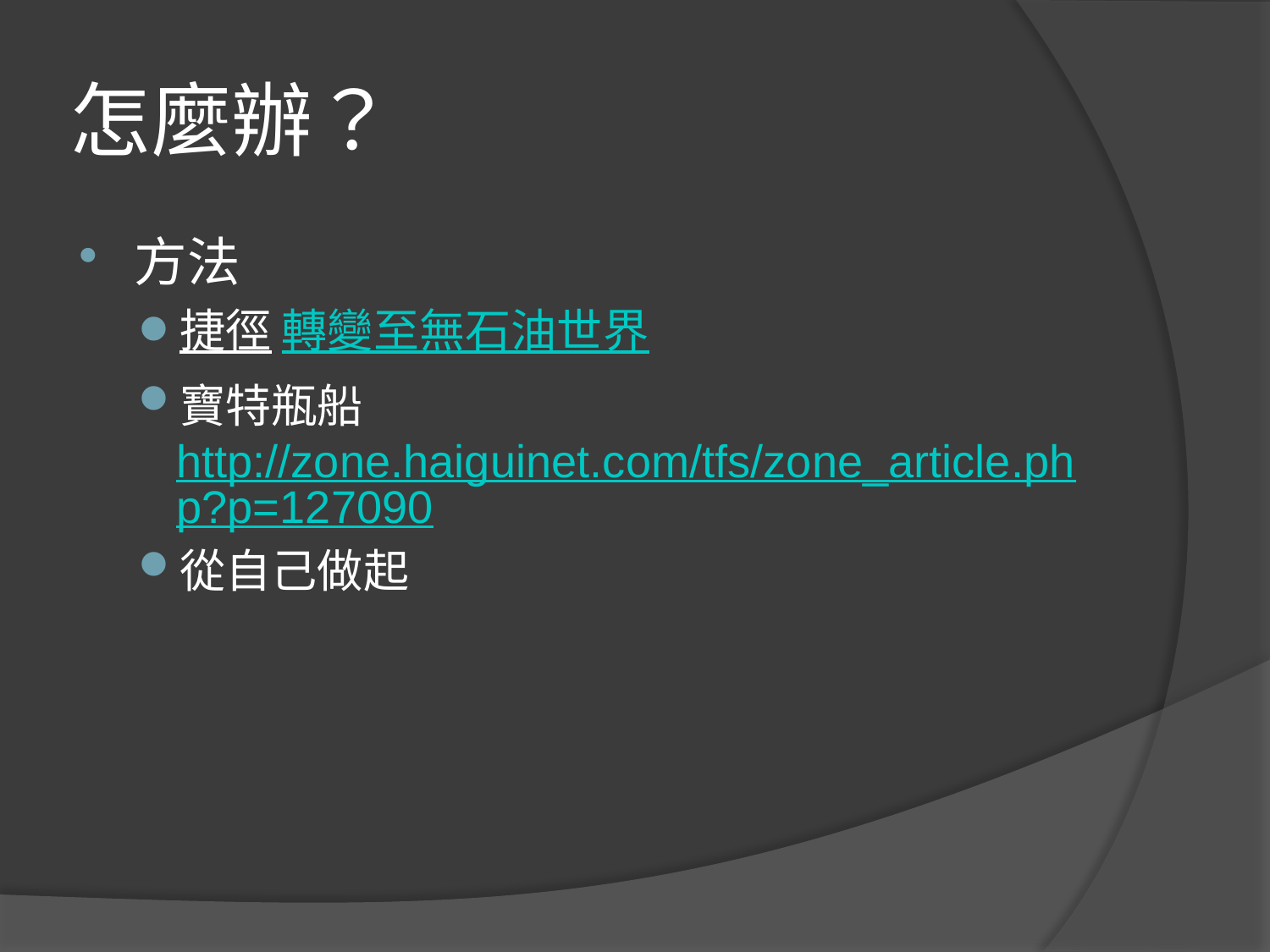

# 怎麼辦？
方法
捷徑 轉變至無石油世界
寶特瓶船 http://zone.haiguinet.com/tfs/zone_article.php?p=127090
從自己做起